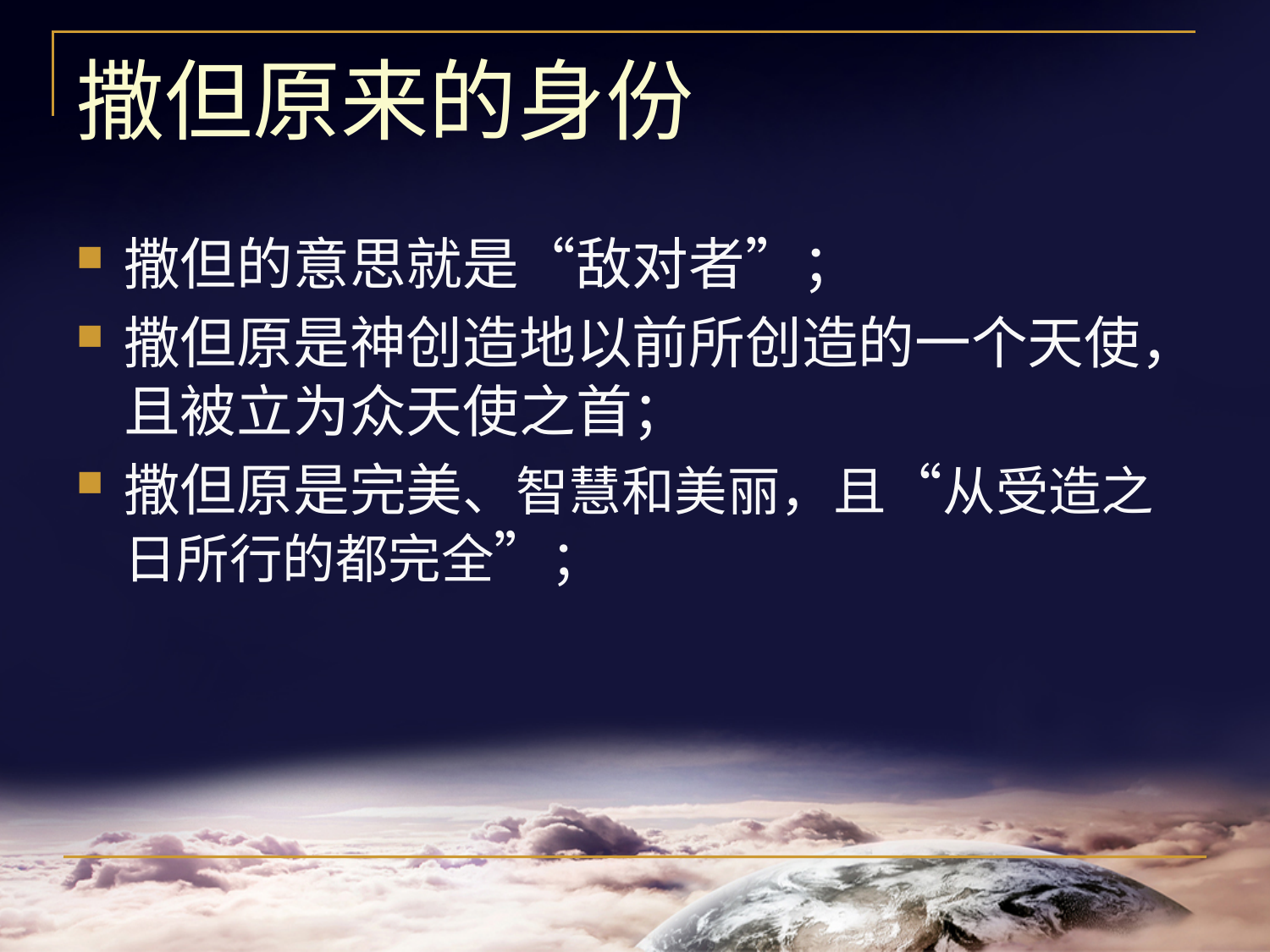

# 撒但原来的身份
撒但的意思就是“敌对者”；
撒但原是神创造地以前所创造的一个天使，且被立为众天使之首；
撒但原是完美、智慧和美丽，且“从受造之日所行的都完全”；